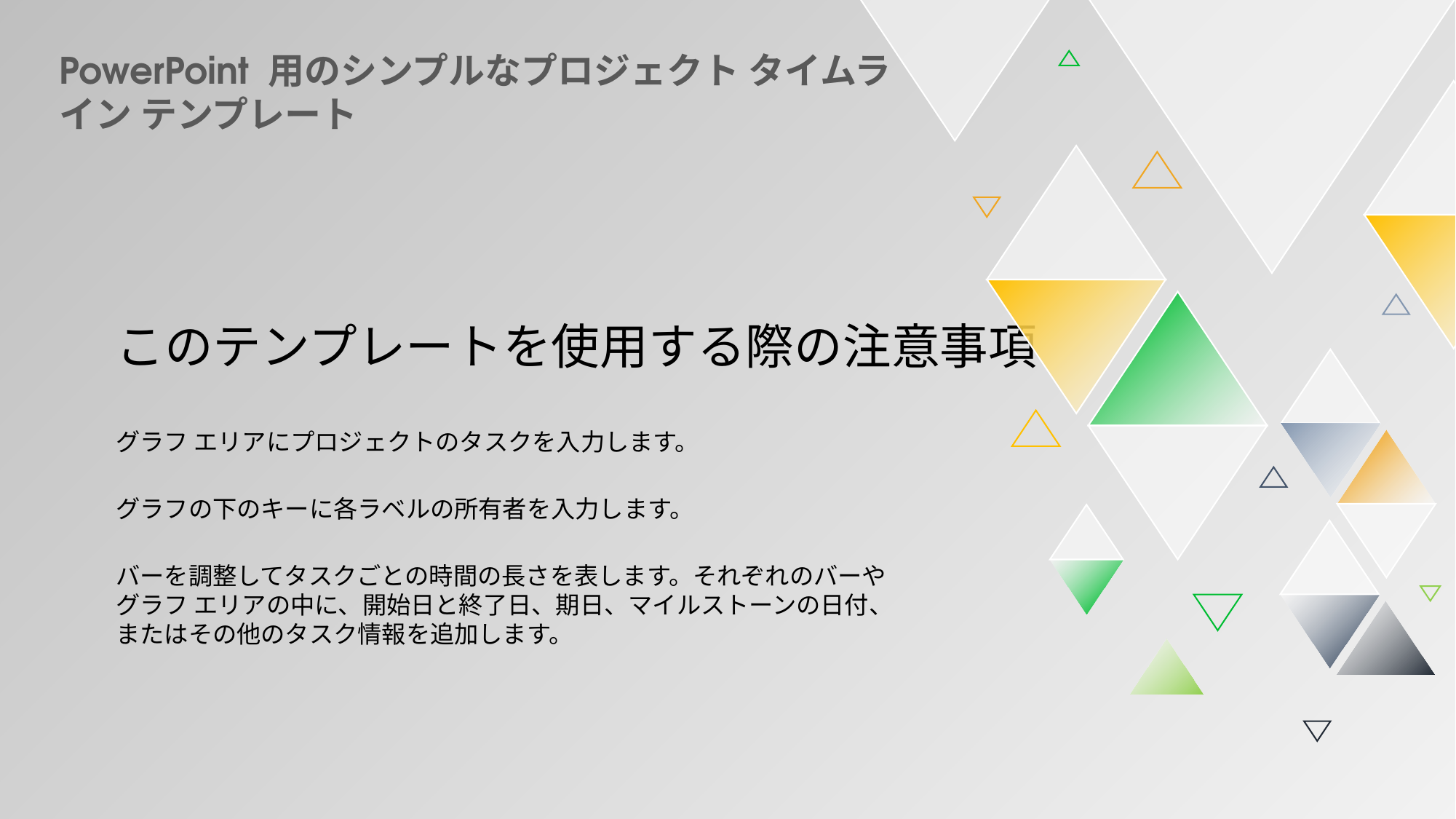

PowerPoint 用のシンプルなプロジェクト タイムライン テンプレート
このテンプレートを使用する際の注意事項
グラフ エリアにプロジェクトのタスクを入力します。

グラフの下のキーに各ラベルの所有者を入力します。

バーを調整してタスクごとの時間の長さを表します。それぞれのバーやグラフ エリアの中に、開始日と終了日、期日、マイルストーンの日付、またはその他のタスク情報を追加します。